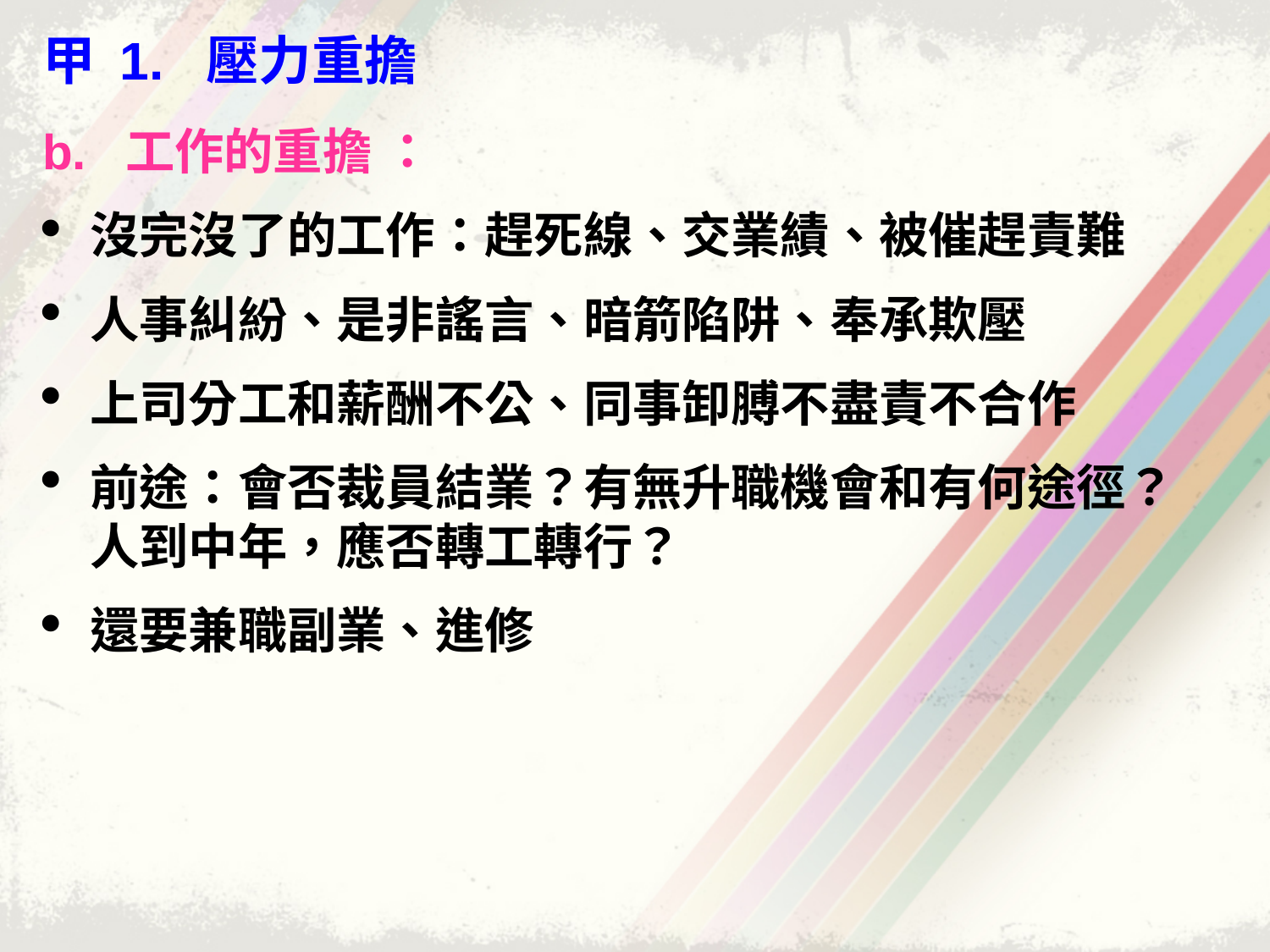

甲 1.  壓力重擔
b.  工作的重擔 ：
沒完沒了的工作：趕死線、交業績、被催趕責難
人事糾紛、是非謠言、暗箭陷阱、奉承欺壓
上司分工和薪酬不公、同事卸膊不盡責不合作
前途：會否裁員結業？有無升職機會和有何途徑？ 人到中年，應否轉工轉行？
還要兼職副業、進修